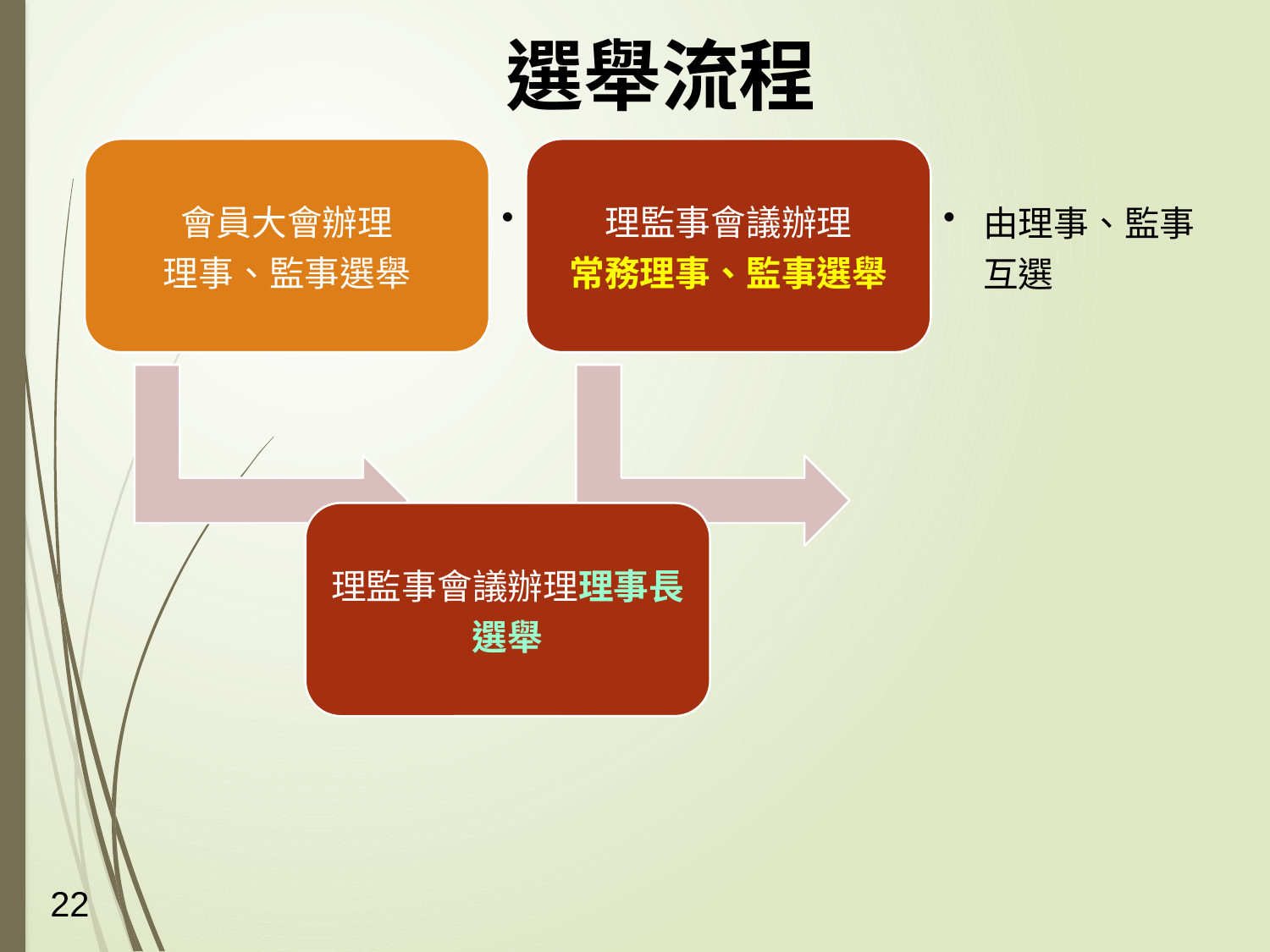

# 選舉流程
會員大會辦理
理事、監事選舉
理監事會議辦理
常務理事、監事選舉
由理事、監事互選
理監事會議辦理理事長選舉
22